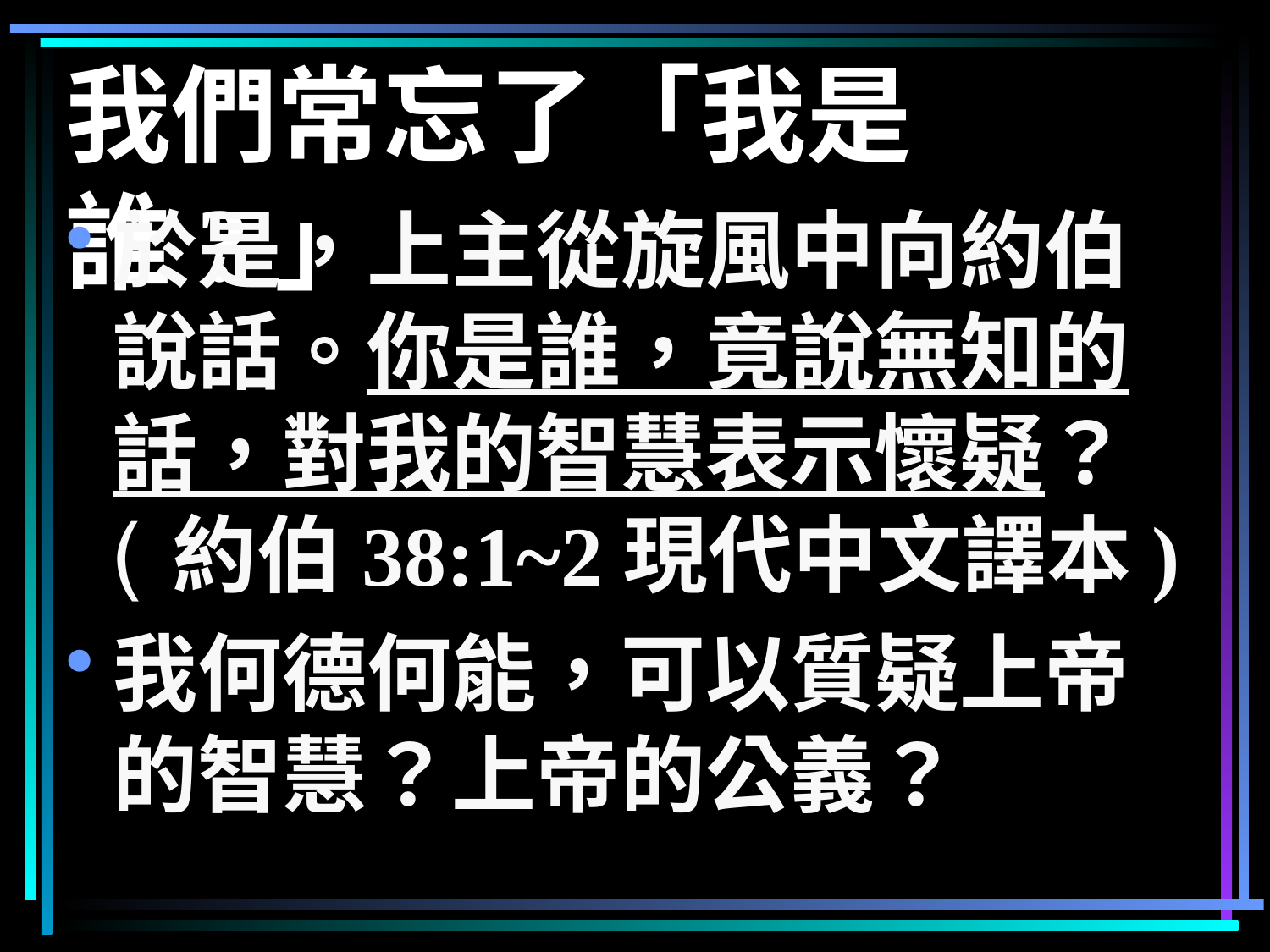

# 我們常忘了「我是誰?」
於是，上主從旋風中向約伯說話。你是誰，竟說無知的話，對我的智慧表示懷疑？ (約伯38:1~2現代中文譯本)
我何德何能，可以質疑上帝的智慧？上帝的公義？